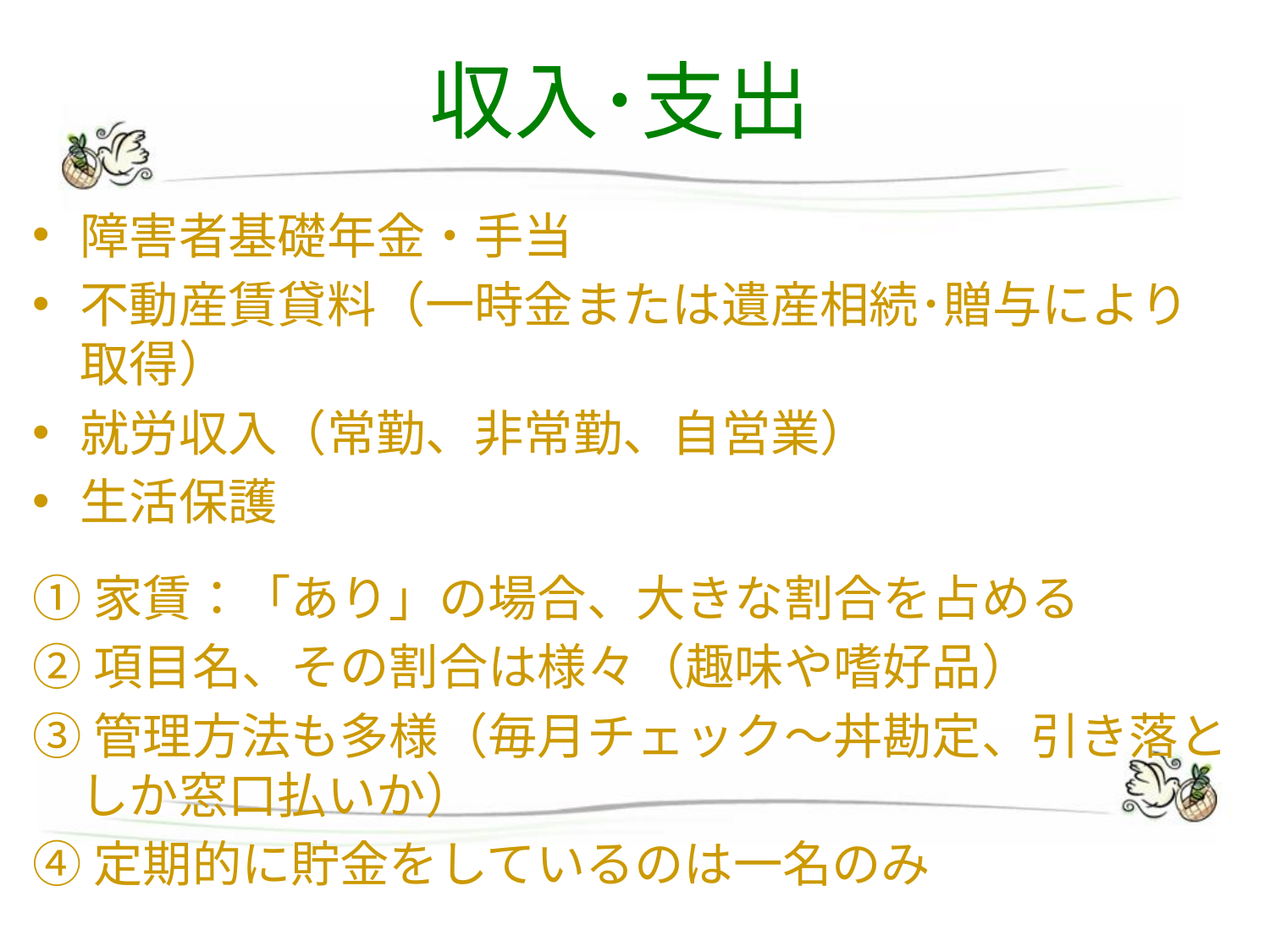

# 収入･支出
障害者基礎年金・手当
不動産賃貸料（一時金または遺産相続･贈与により取得）
就労収入（常勤、非常勤、自営業）
生活保護

①家賃：「あり」の場合、大きな割合を占める
②項目名、その割合は様々（趣味や嗜好品）
③管理方法も多様（毎月チェック～丼勘定、引き落としか窓口払いか）
④定期的に貯金をしているのは一名のみ